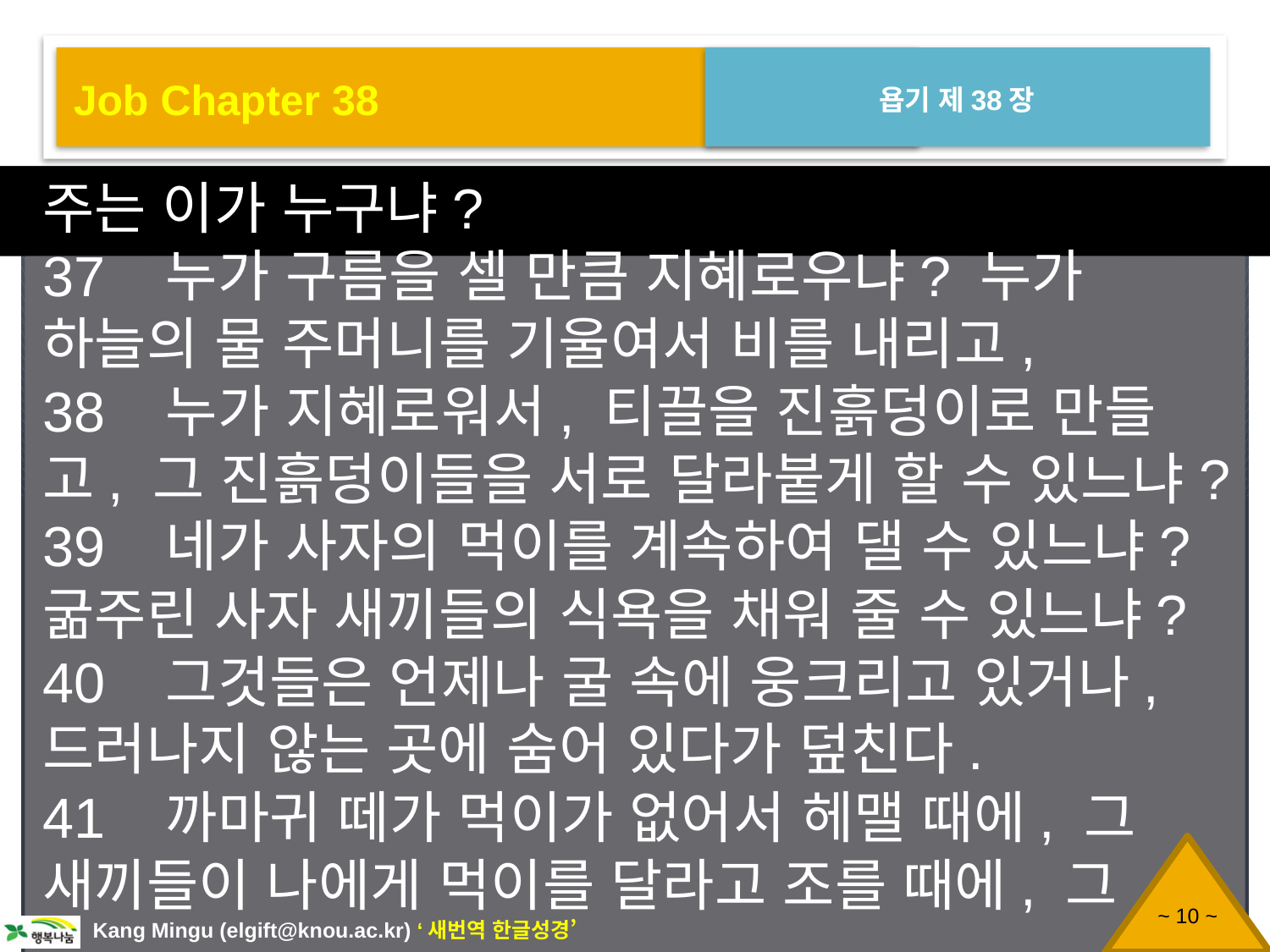

Job Chapter 38
욥기 제38장
주는 이가 누구냐?
37   누가 구름을 셀 만큼 지혜로우냐? 누가 하늘의 물 주머니를 기울여서 비를 내리고,
38   누가 지혜로워서, 티끌을 진흙덩이로 만들고, 그 진흙덩이들을 서로 달라붙게 할 수 있느냐?
39   네가 사자의 먹이를 계속하여 댈 수 있느냐? 굶주린 사자 새끼들의 식욕을 채워 줄 수 있느냐?
40   그것들은 언제나 굴 속에 웅크리고 있거나, 드러나지 않는 곳에 숨어 있다가 덮친다.
41   까마귀 떼가 먹이가 없어서 헤맬 때에, 그 새끼들이 나에게 먹이를 달라고 조를 때에, 그